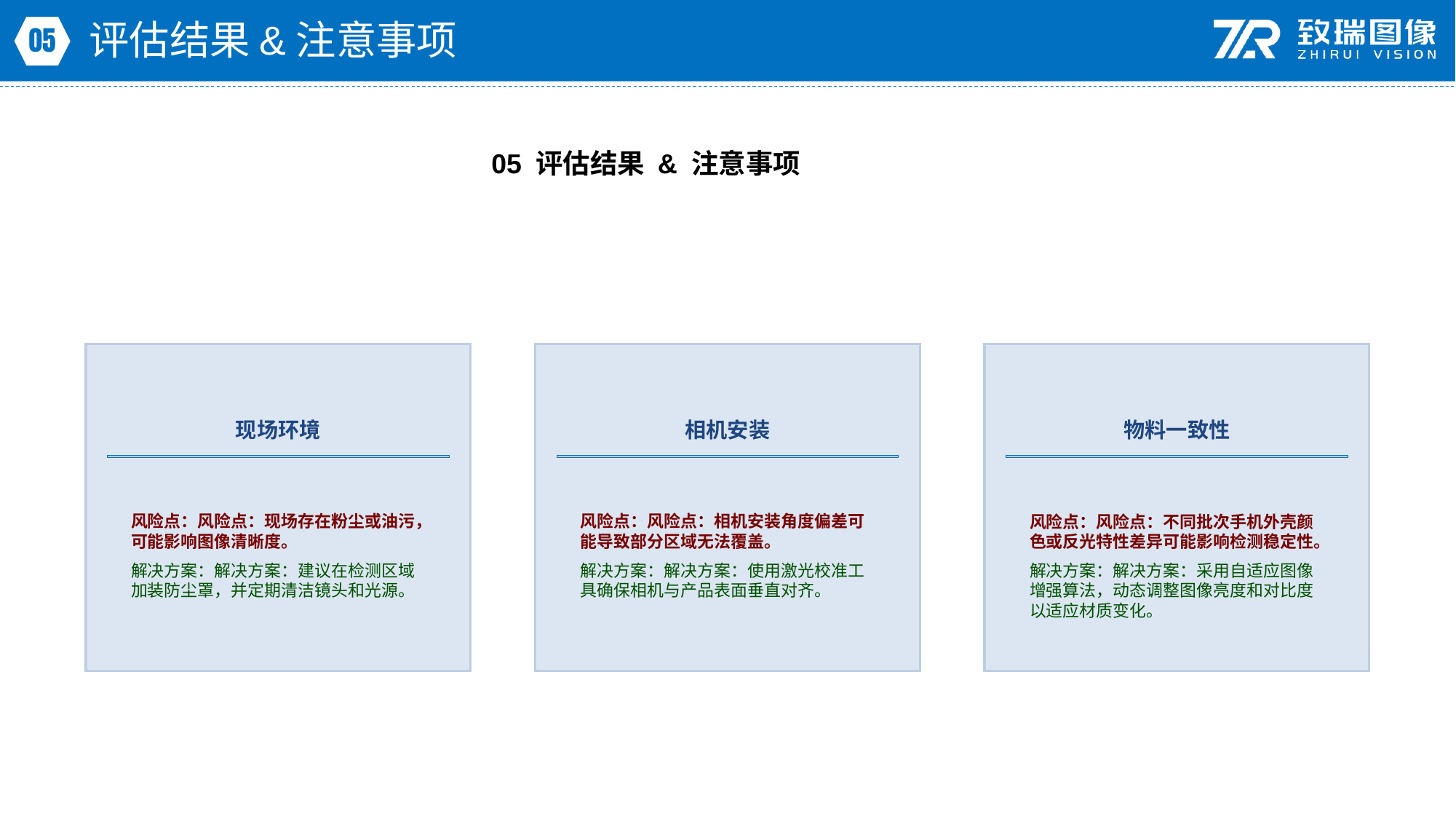

评估结果&注意事项
05

05 评估结果 & 注意事项

现场环境

相机安装

物料一致性

风险点：风险点：现场存在粉尘或油污，可能影响图像清晰度。
解决方案：解决方案：建议在检测区域加装防尘罩，并定期清洁镜头和光源。

风险点：风险点：相机安装角度偏差可能导致部分区域无法覆盖。
解决方案：解决方案：使用激光校准工具确保相机与产品表面垂直对齐。

风险点：风险点：不同批次手机外壳颜色或反光特性差异可能影响检测稳定性。
解决方案：解决方案：采用自适应图像增强算法，动态调整图像亮度和对比度以适应材质变化。